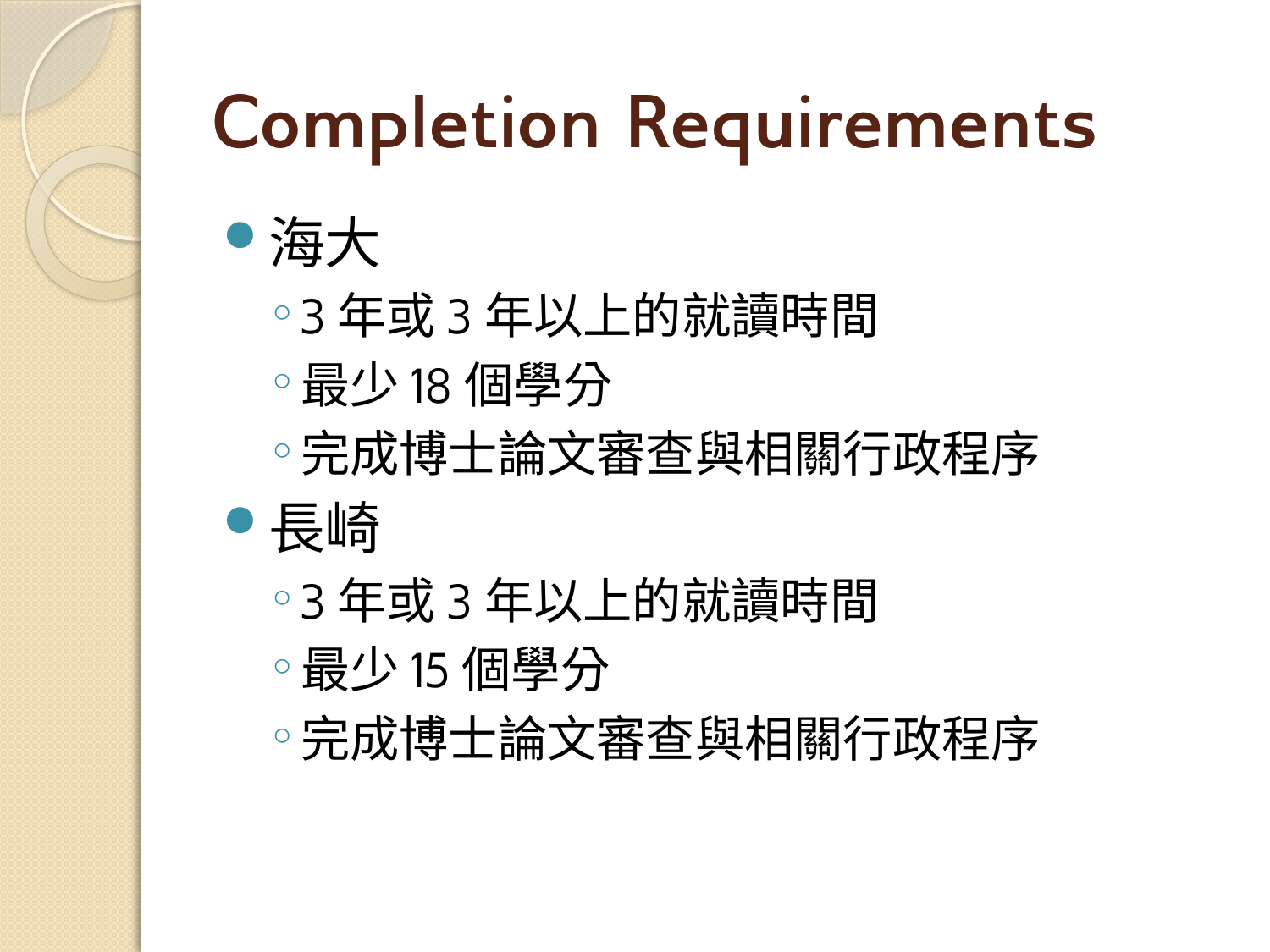

# Completion Requirements
海大
3年或3年以上的就讀時間
最少18個學分
完成博士論文審查與相關行政程序
長崎
3年或3年以上的就讀時間
最少15個學分
完成博士論文審查與相關行政程序